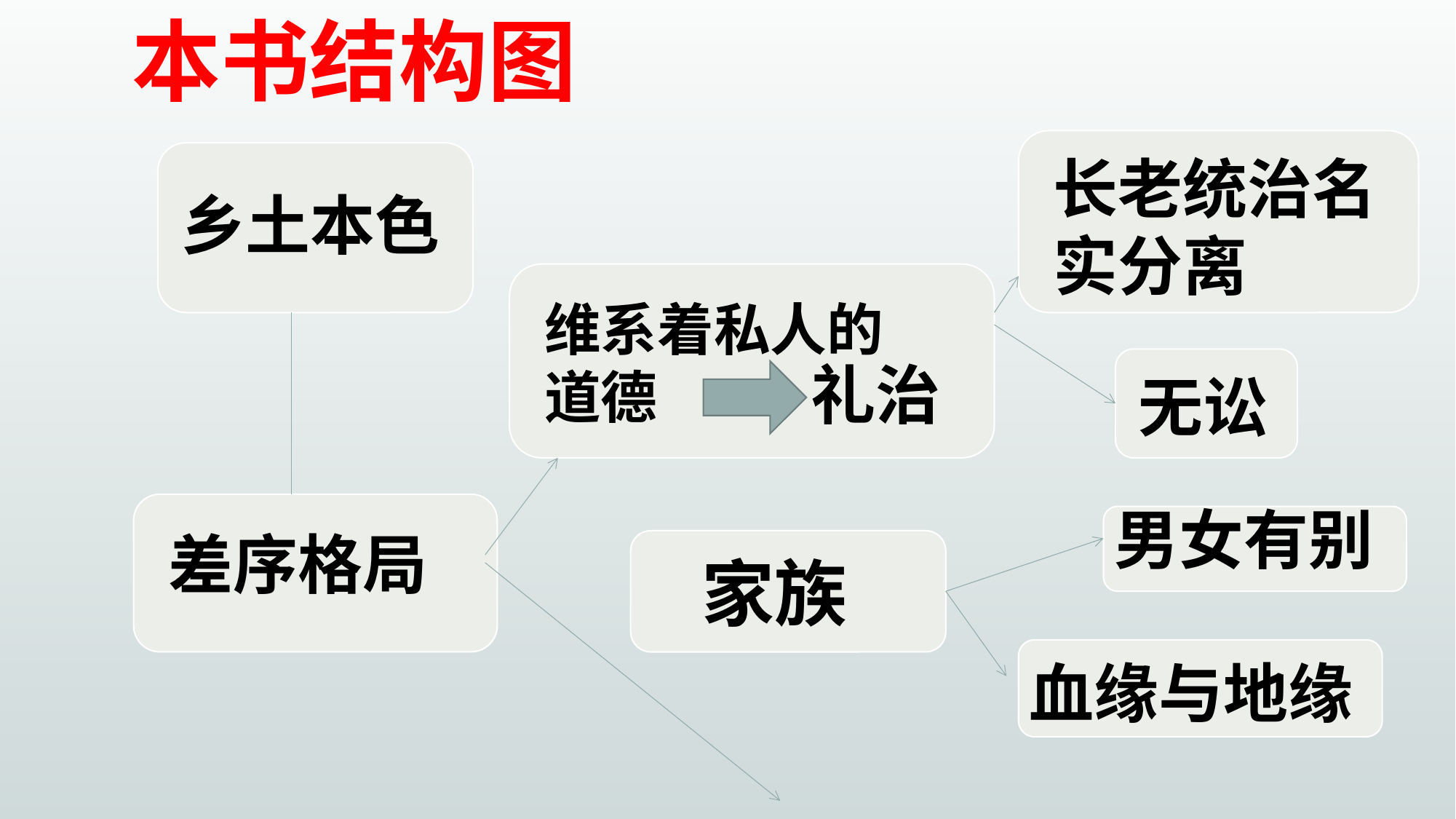

本书结构图

长老统治名实分离
乡土本色

维系着私人的道德

礼治

无讼

男女有别

差序格局

家族

血缘与地缘